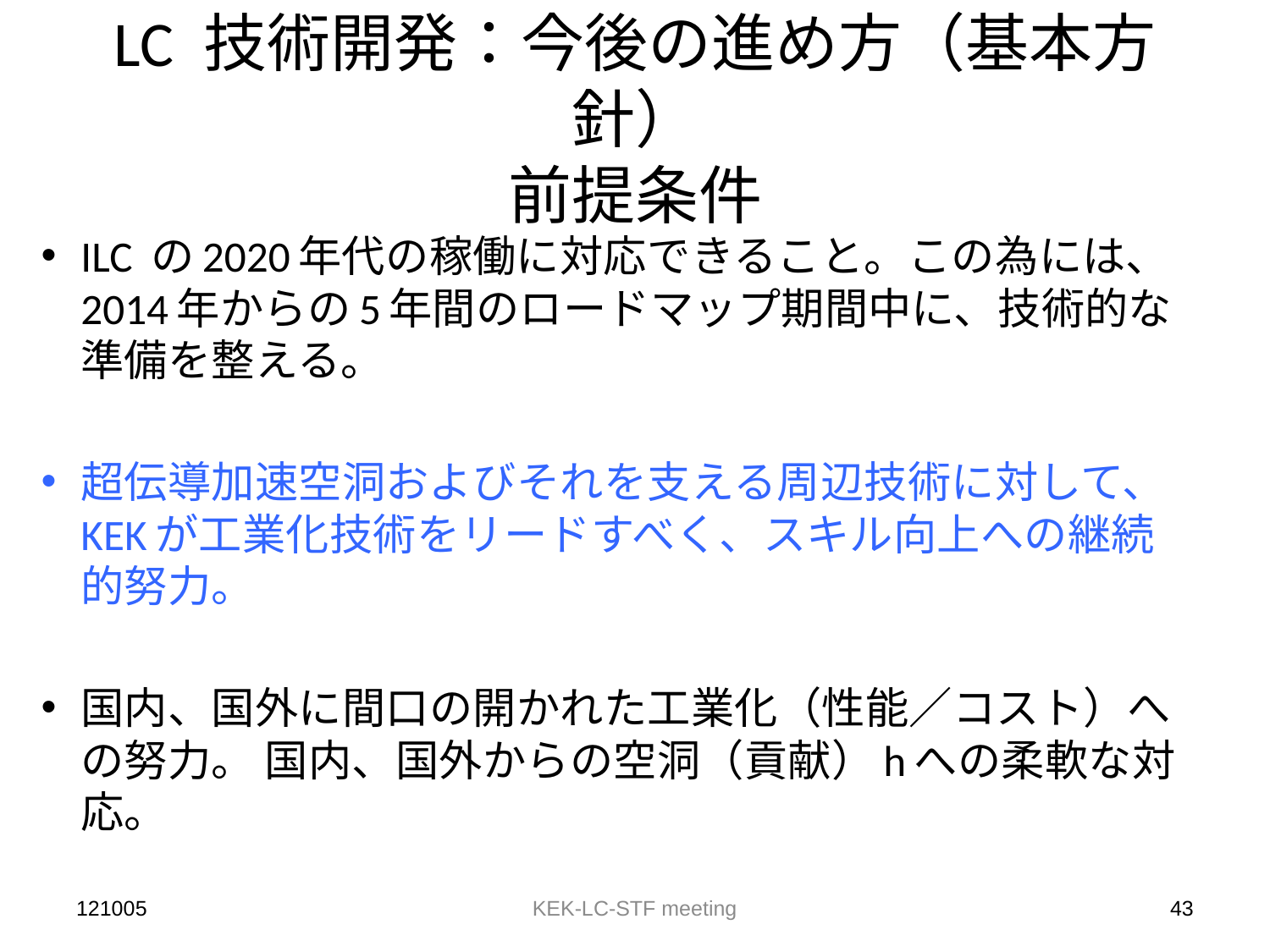

# LC 技術開発：今後の進め方（基本方針） 前提条件
ILC の2020年代の稼働に対応できること。この為には、2014年からの5年間のロードマップ期間中に、技術的な準備を整える。

超伝導加速空洞およびそれを支える周辺技術に対して、KEKが工業化技術をリードすべく、スキル向上への継続的努力。

国内、国外に間口の開かれた工業化（性能／コスト）への努力。 国内、国外からの空洞（貢献）hへの柔軟な対応。

121005
KEK-LC-STF meeting
43